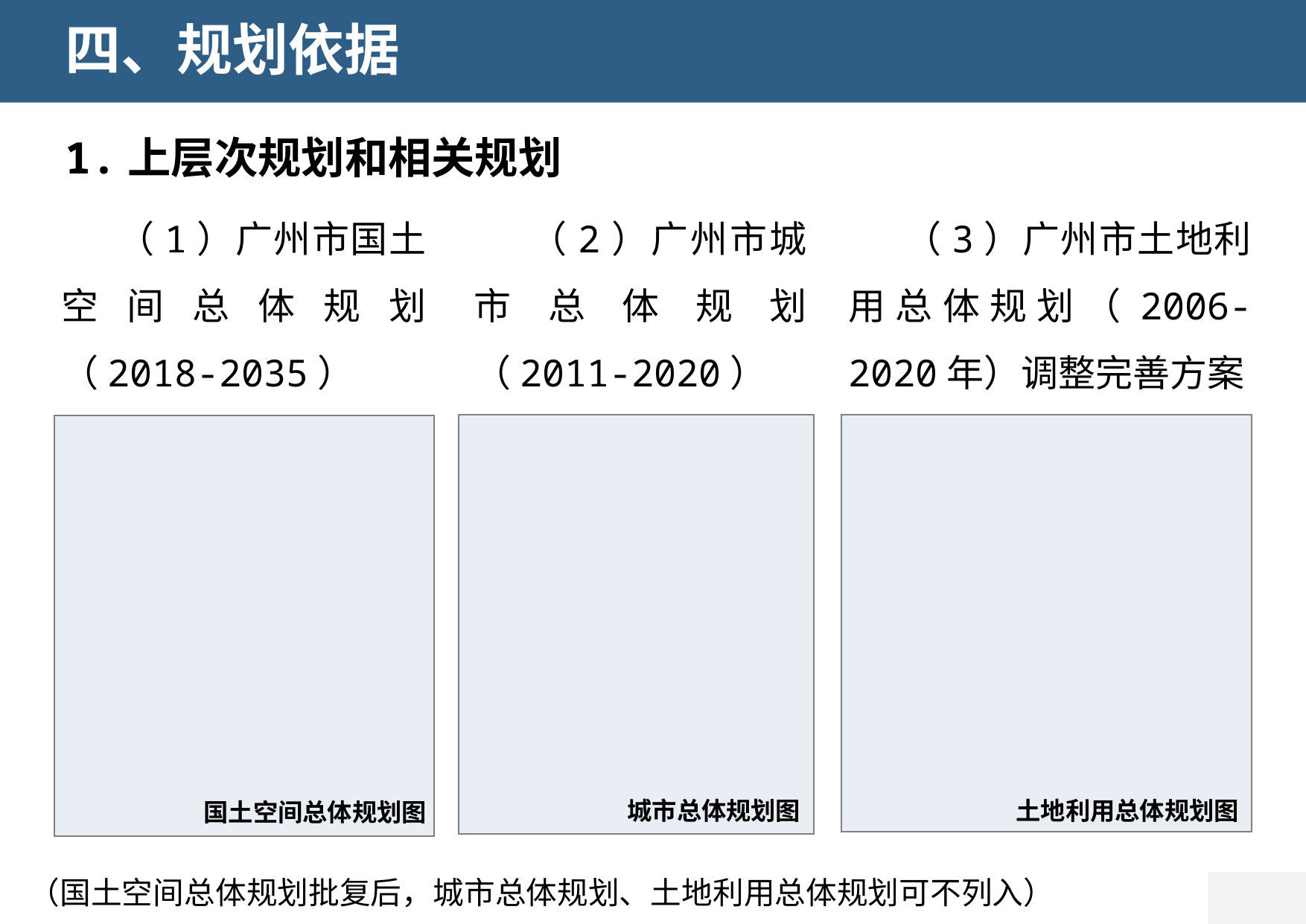

四、规划依据
1.上层次规划和相关规划
（1）广州市国土空间总体规划（2018-2035）
（2）广州市城市总体规划（2011-2020）
（3）广州市土地利用总体规划（2006-2020年）调整完善方案

土地利用总体规划图

城市总体规划图

国土空间总体规划图
（国土空间总体规划批复后，城市总体规划、土地利用总体规划可不列入）
9